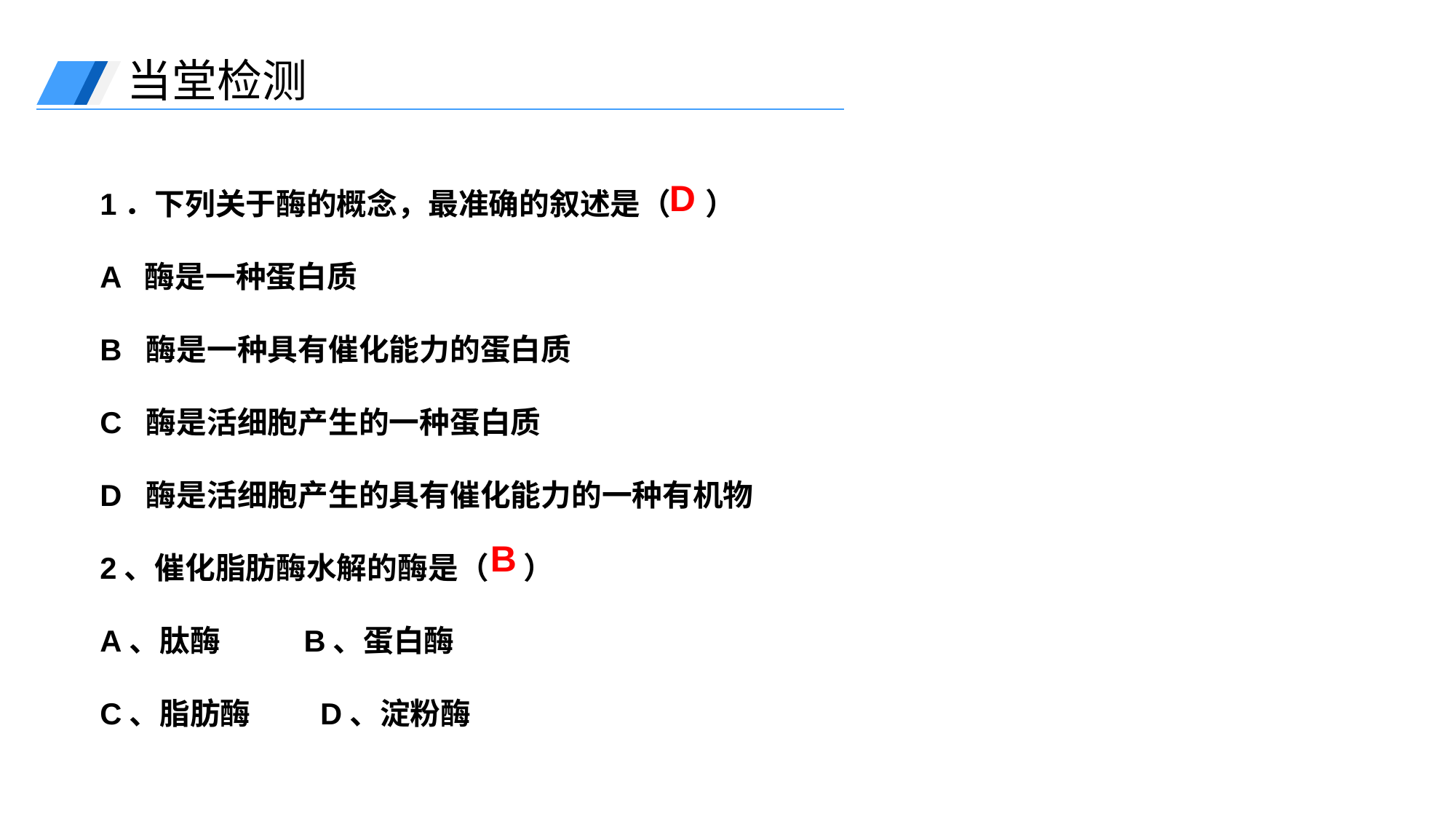

当堂检测

1．下列关于酶的概念，最准确的叙述是（     ）
A  酶是一种蛋白质
B  酶是一种具有催化能力的蛋白质
C  酶是活细胞产生的一种蛋白质
D  酶是活细胞产生的具有催化能力的一种有机物
2、催化脂肪酶水解的酶是（     ）
A、肽酶           B、蛋白酶
C、脂肪酶         D、淀粉酶
D
B